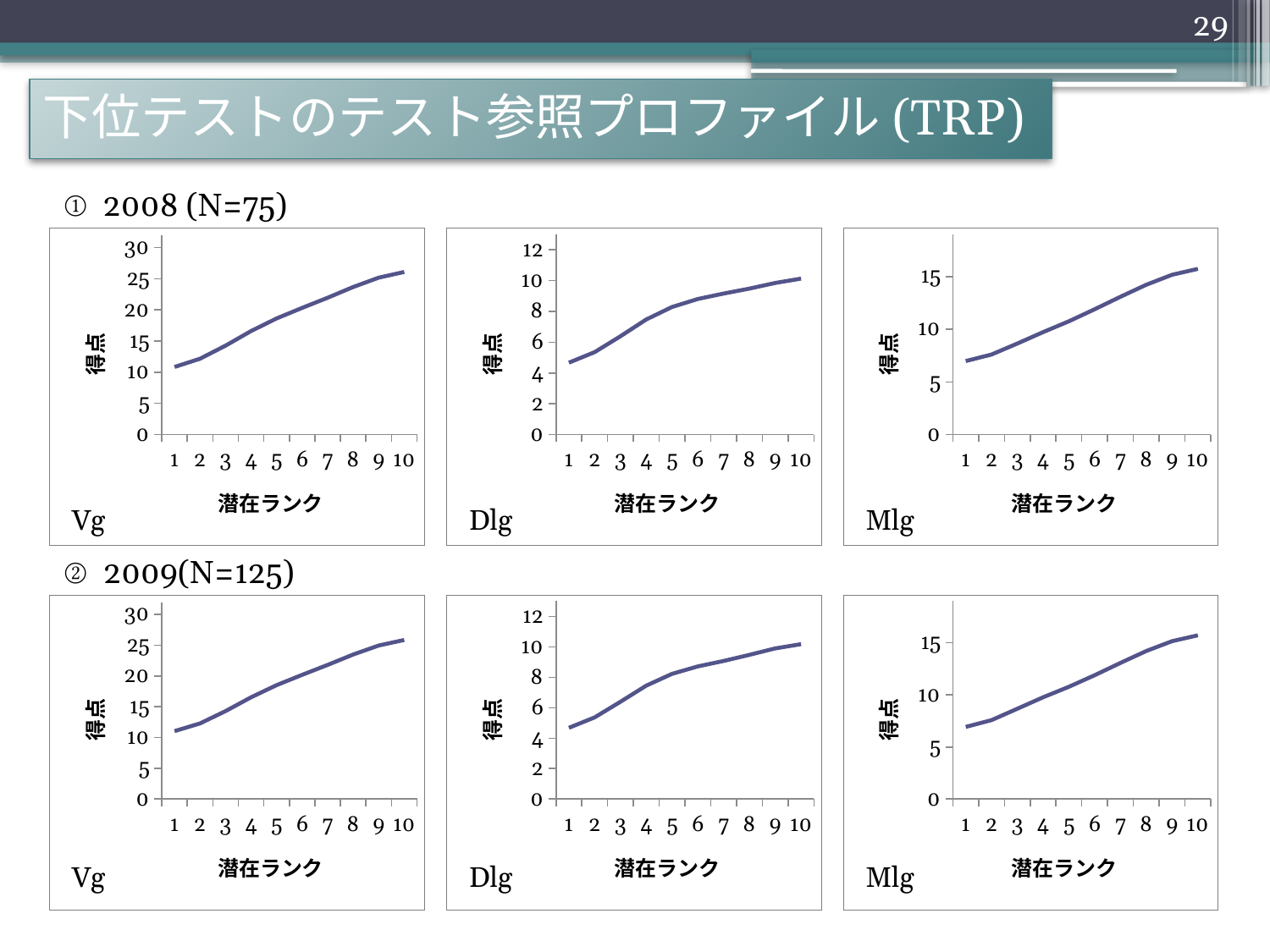

29
下位テストのテスト参照プロファイル(TRP)
① 2008 (N=75)

### Chart

| Category |  |
|---|---|

### Chart

| Category |  |
|---|---|

### Chart

| Category |  |
|---|---|
Vg
Dlg
Mlg
② 2009(N=125)

### Chart

| Category |  |
|---|---|

### Chart

| Category |  |
|---|---|

### Chart

| Category |  |
|---|---|
Vg
Dlg
Mlg